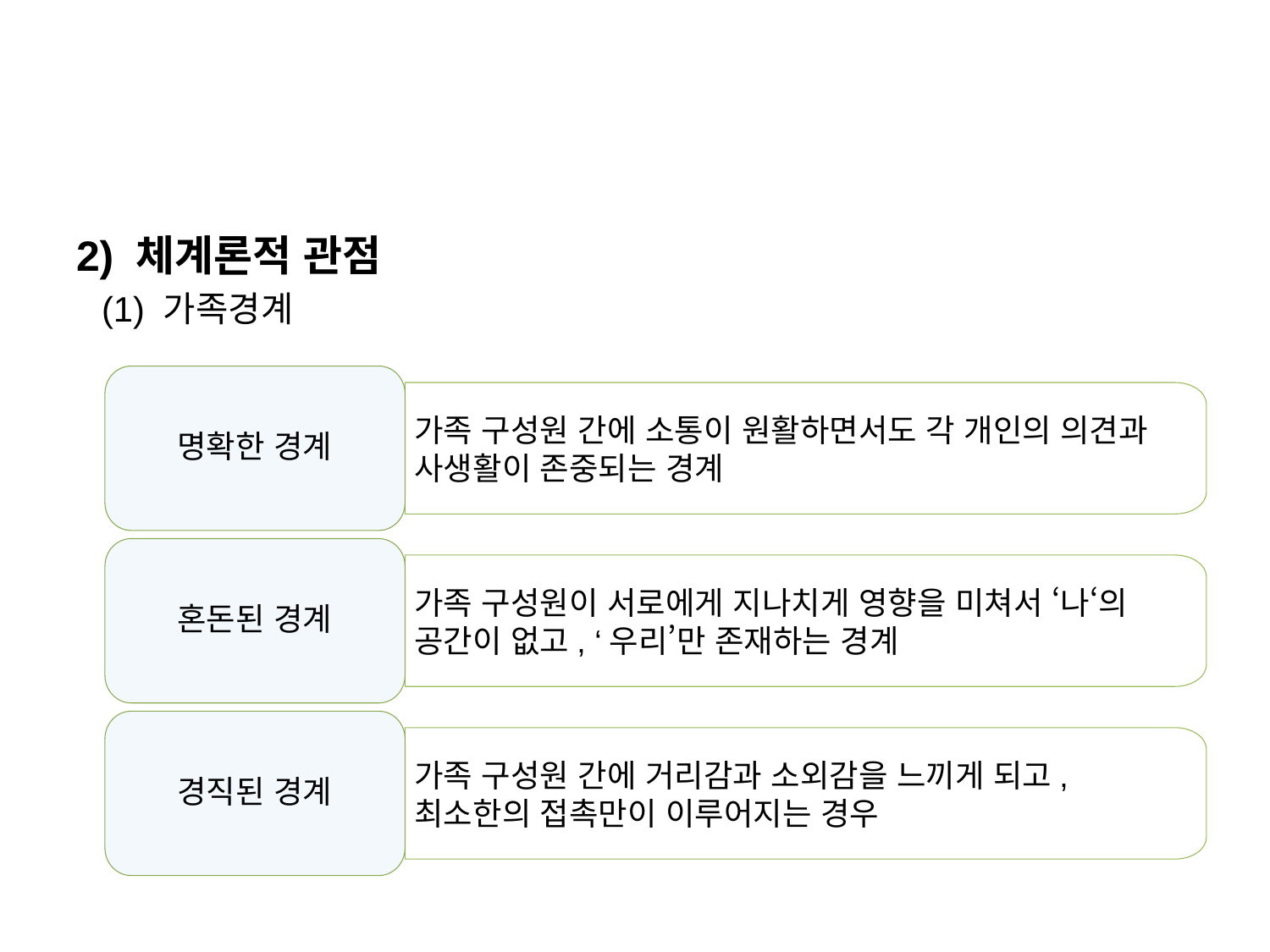

#
2) 체계론적 관점
(1) 가족경계

명확한 경계
가족 구성원 간에 소통이 원활하면서도 각 개인의 의견과 사생활이 존중되는 경계
혼돈된 경계
가족 구성원이 서로에게 지나치게 영향을 미쳐서 ‘나‘의 공간이 없고, ‘우리’만 존재하는 경계
경직된 경계
가족 구성원 간에 거리감과 소외감을 느끼게 되고, 최소한의 접촉만이 이루어지는 경우